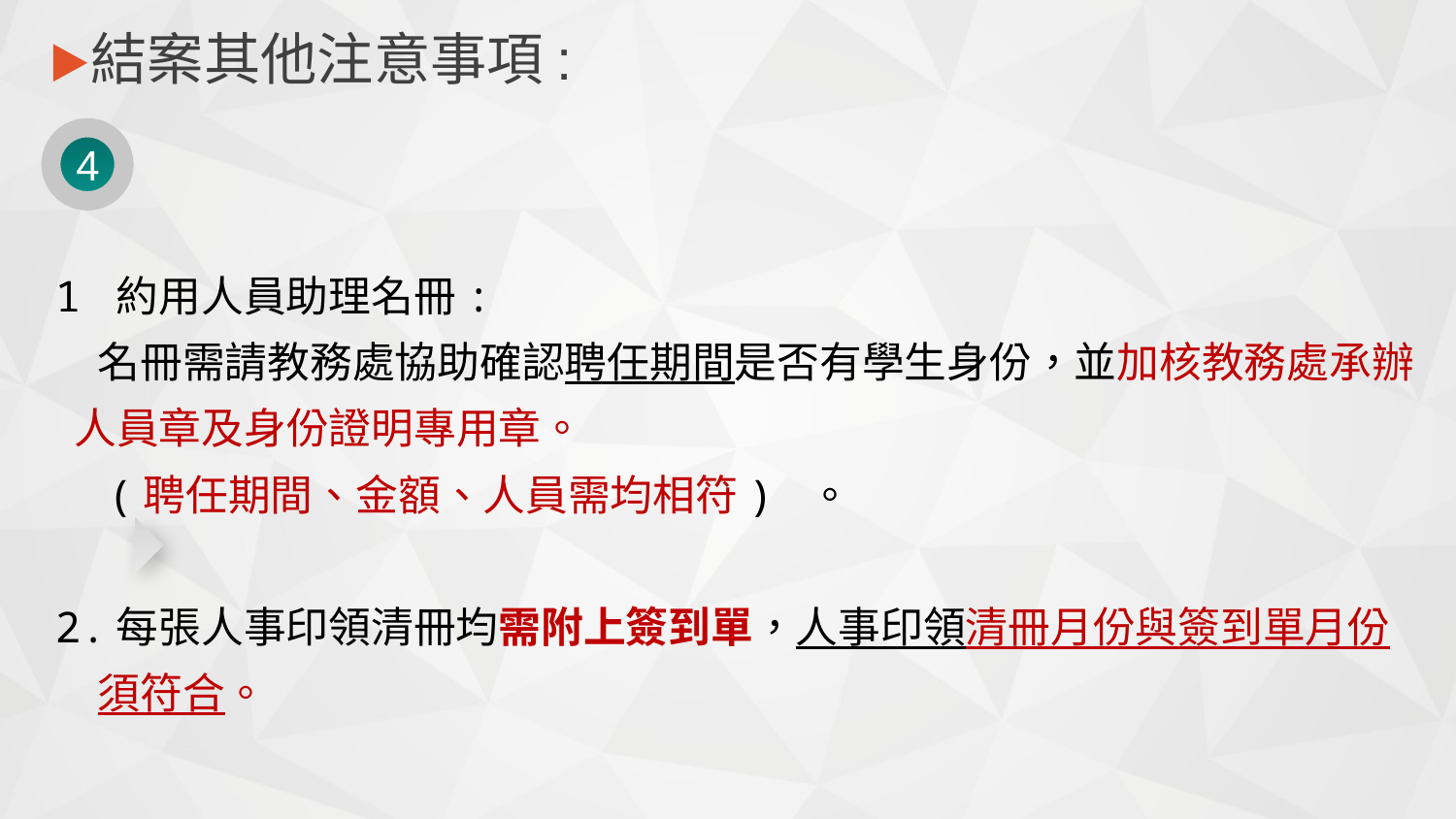

結案其他注意事項:

4
1 約用人員助理名冊:
　名冊需請教務處協助確認聘任期間是否有學生身份，並加核教務處承辦
  人員章及身份證明專用章。
　(聘任期間、金額、人員需均相符) 。

2.每張人事印領清冊均需附上簽到單，人事印領清冊月份與簽到單月份
　須符合。